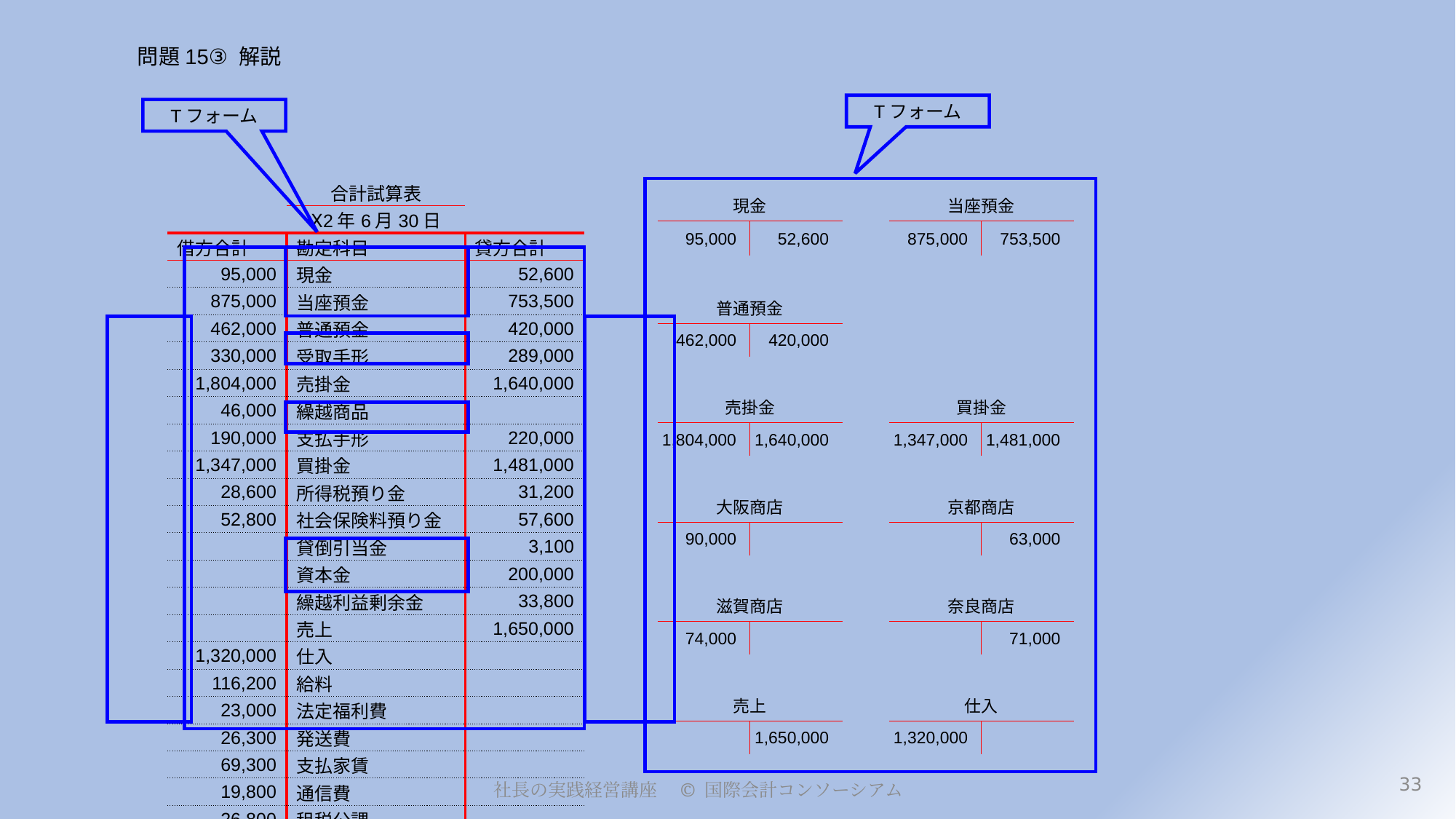

# 問題15③ 解説
Tフォーム
Tフォーム

|  |  | 合計試算表 |  |  |
| --- | --- | --- | --- | --- |
|  |  | Ⅹ2年6月30日 |  |  |
| 借方合計 |  | 勘定科目 | 貸方合計 |  |
| 95,000 |  | 現金 | 52,600 |  |
| 875,000 |  | 当座預金 | 753,500 |  |
| 462,000 |  | 普通預金 | 420,000 |  |
| 330,000 |  | 受取手形 | 289,000 |  |
| 1,804,000 |  | 売掛金 | 1,640,000 |  |
| 46,000 |  | 繰越商品 |  |  |
| 190,000 |  | 支払手形 | 220,000 |  |
| 1,347,000 |  | 買掛金 | 1,481,000 |  |
| 28,600 |  | 所得税預り金 | 31,200 |  |
| 52,800 |  | 社会保険料預り金 | 57,600 |  |
|  |  | 貸倒引当金 | 3,100 |  |
|  |  | 資本金 | 200,000 |  |
|  |  | 繰越利益剰余金 | 33,800 |  |
|  |  | 売上 | 1,650,000 |  |
| 1,320,000 |  | 仕入 |  |  |
| 116,200 |  | 給料 |  |  |
| 23,000 |  | 法定福利費 |  |  |
| 26,300 |  | 発送費 |  |  |
| 69,300 |  | 支払家賃 |  |  |
| 19,800 |  | 通信費 |  |  |
| 26,800 |  | 租税公課 |  |  |
| 6,831,800 |  |  | 6,831,800 |  |
|  | 現金 |  |  |  |  | 当座預金 |  |  |
| --- | --- | --- | --- | --- | --- | --- | --- | --- |
| 95,000 |  | 52,600 |  |  | 875,000 |  | 753,500 |  |
|  |  |  |  |  |  |  |  |  |
|  | 普通預金 |  |  |  |  |  |  |  |
| 462,000 |  | 420,000 |  |  |  |  |  |  |
|  |  |  |  |  |  |  |  |  |
|  | 売掛金 |  |  |  |  | 買掛金 |  |  |
| 1,804,000 |  | 1,640,000 |  |  | 1,347,000 |  | 1,481,000 |  |
|  |  |  |  |  |  |  |  |  |
|  | 大阪商店 |  |  |  |  | 京都商店 |  |  |
| 90,000 |  |  |  |  |  |  | 63,000 |  |
|  |  |  |  |  |  |  |  |  |
|  | 滋賀商店 |  |  |  |  | 奈良商店 |  |  |
| 74,000 |  |  |  |  |  |  | 71,000 |  |
|  |  |  |  |  |  |  |  |  |
|  | 売上 |  |  |  |  | 仕入 |  |  |
|  |  | 1,650,000 |  |  | 1,320,000 |  |  |  |

33
社長の実践経営講座　© 国際会計コンソーシアム